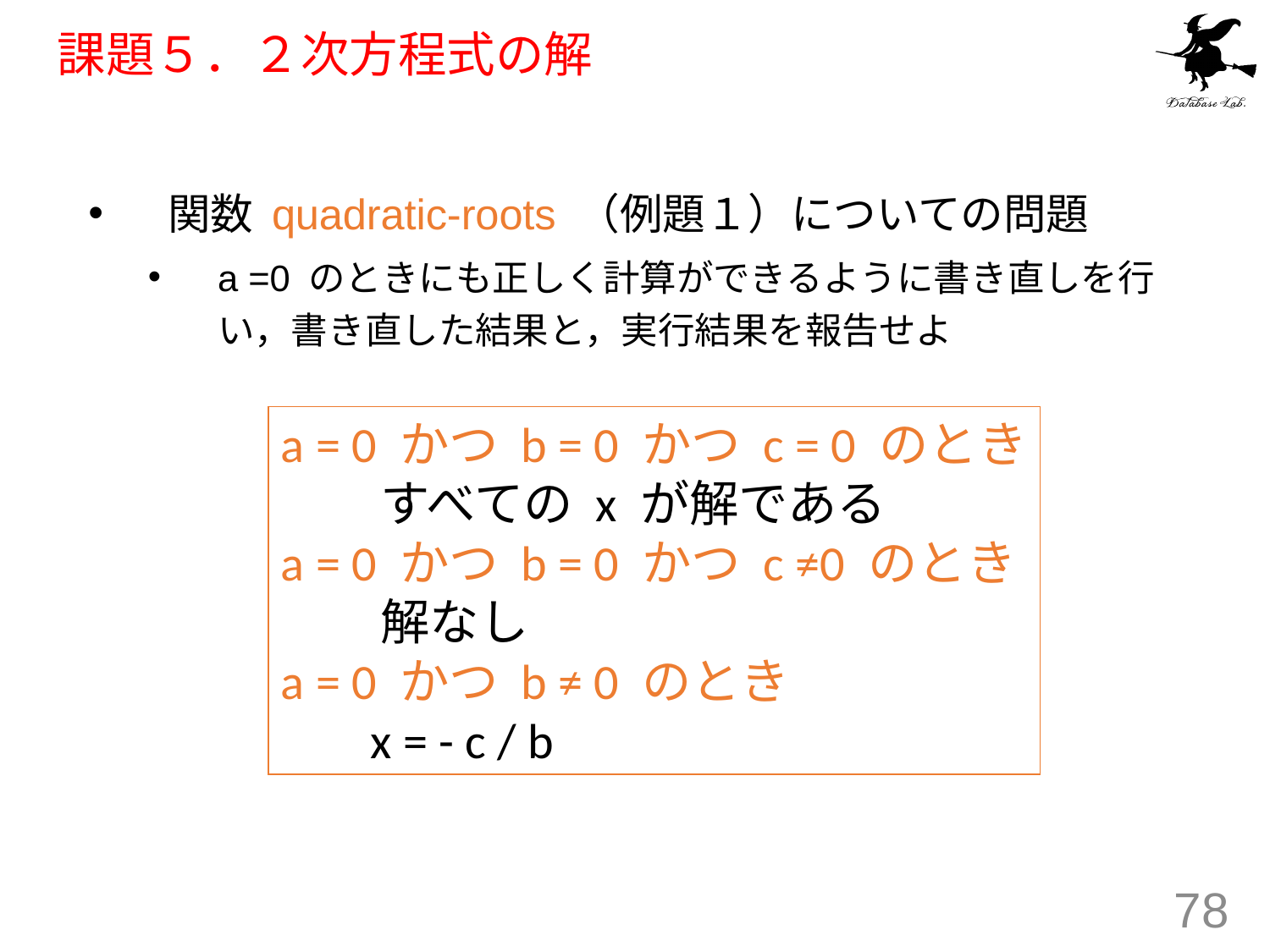

# 課題５．２次方程式の解
関数 quadratic-roots （例題１）についての問題
a =0 のときにも正しく計算ができるように書き直しを行い，書き直した結果と，実行結果を報告せよ

a = 0 かつ b = 0 かつ c = 0 のとき
        すべての x が解である
a = 0 かつ b = 0 かつ c ≠0 のとき
        解なし
a = 0 かつ b ≠ 0 のとき
        x = - c / b
78